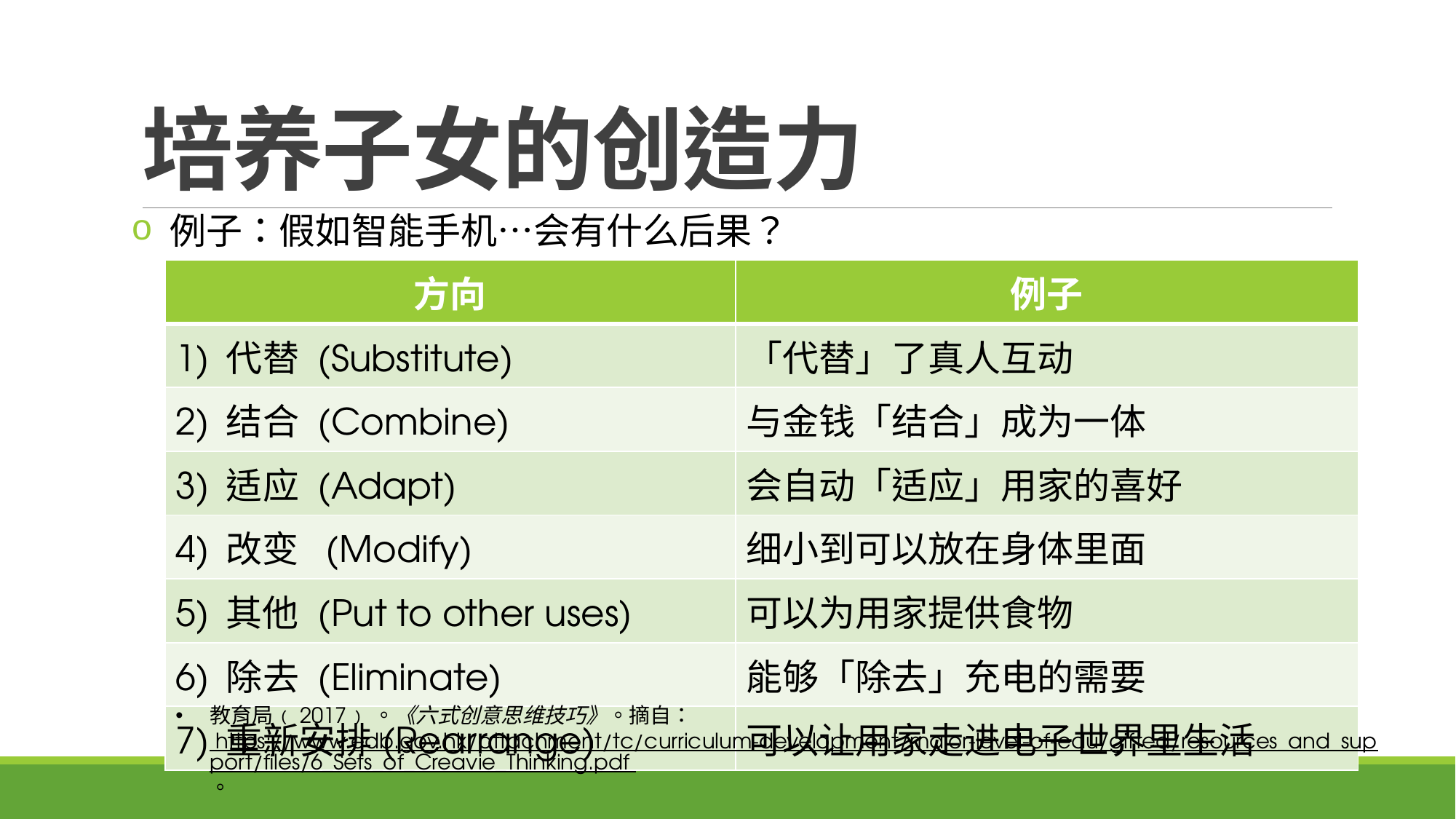

# 培养子女的创造力
 例子：假如智能手机…会有什么后果？
| 方向 | 例子 |
| --- | --- |
| 1) 代替 (Substitute) | 「代替」了真人互动 |
| 2) 结合 (Combine) | 与金钱「结合」成为一体 |
| 3) 适应 (Adapt) | 会自动「适应」用家的喜好 |
| 4) 改变 (Modify) | 细小到可以放在身体里面 |
| 5) 其他 (Put to other uses) | 可以为用家提供食物 |
| 6) 除去 (Eliminate) | 能够「除去」充电的需要 |
| 7) 重新安排(Rearrange) | 可以让用家走进电子世界里生活 |
教育局﹙2017﹚。《六式创意思维技巧》。摘自： https://www.edb.gov.hk/attachment/tc/curriculum-development/major-level-of-edu/gifted/resources_and_support/files/6_Sets_of_Creavie_Thinking.pdf 。